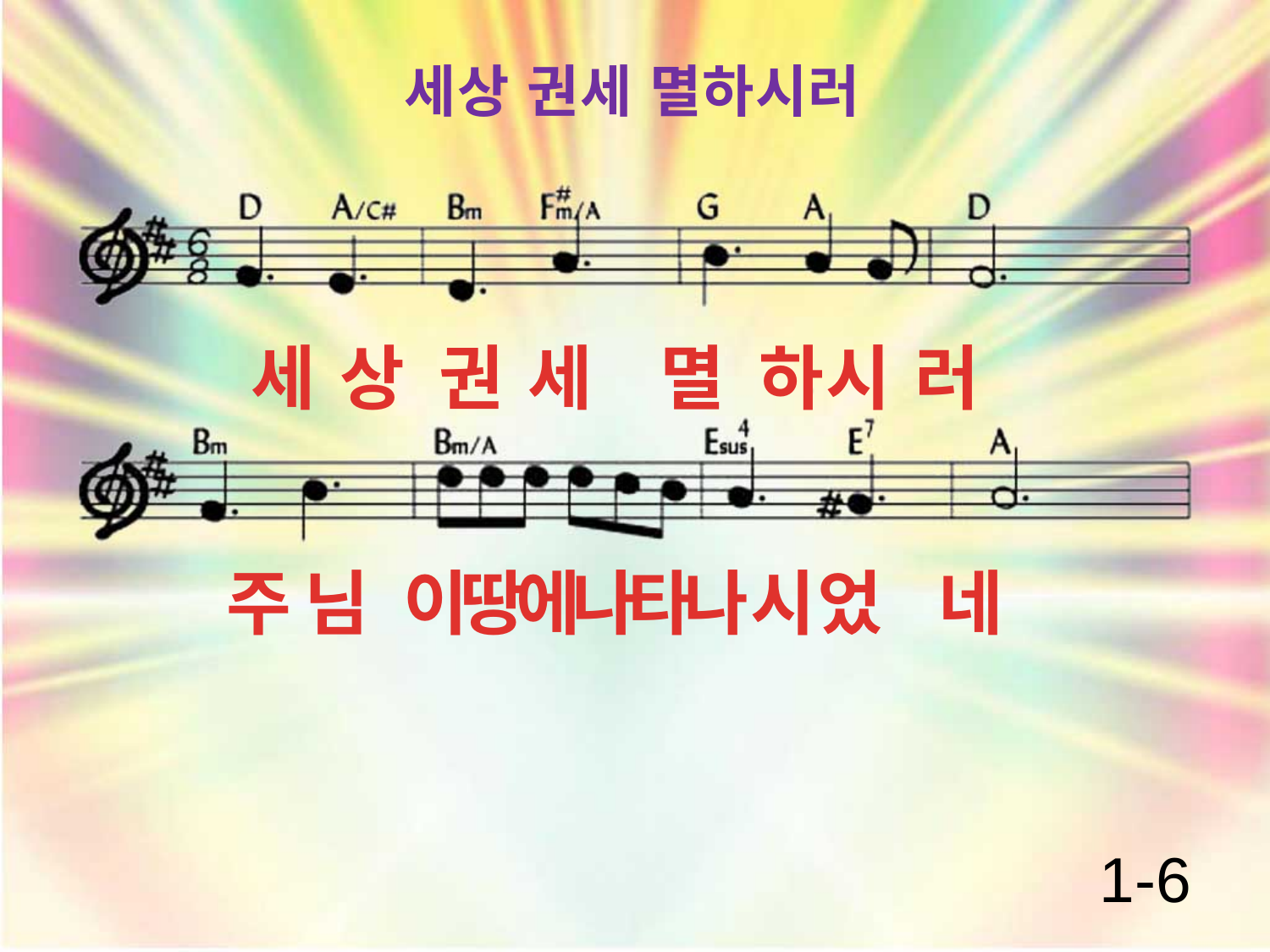

세상 권세 멸하시러
세   상    권   세       멸    하 시   러
주  님    이땅에나타나 시 었      네
1-6